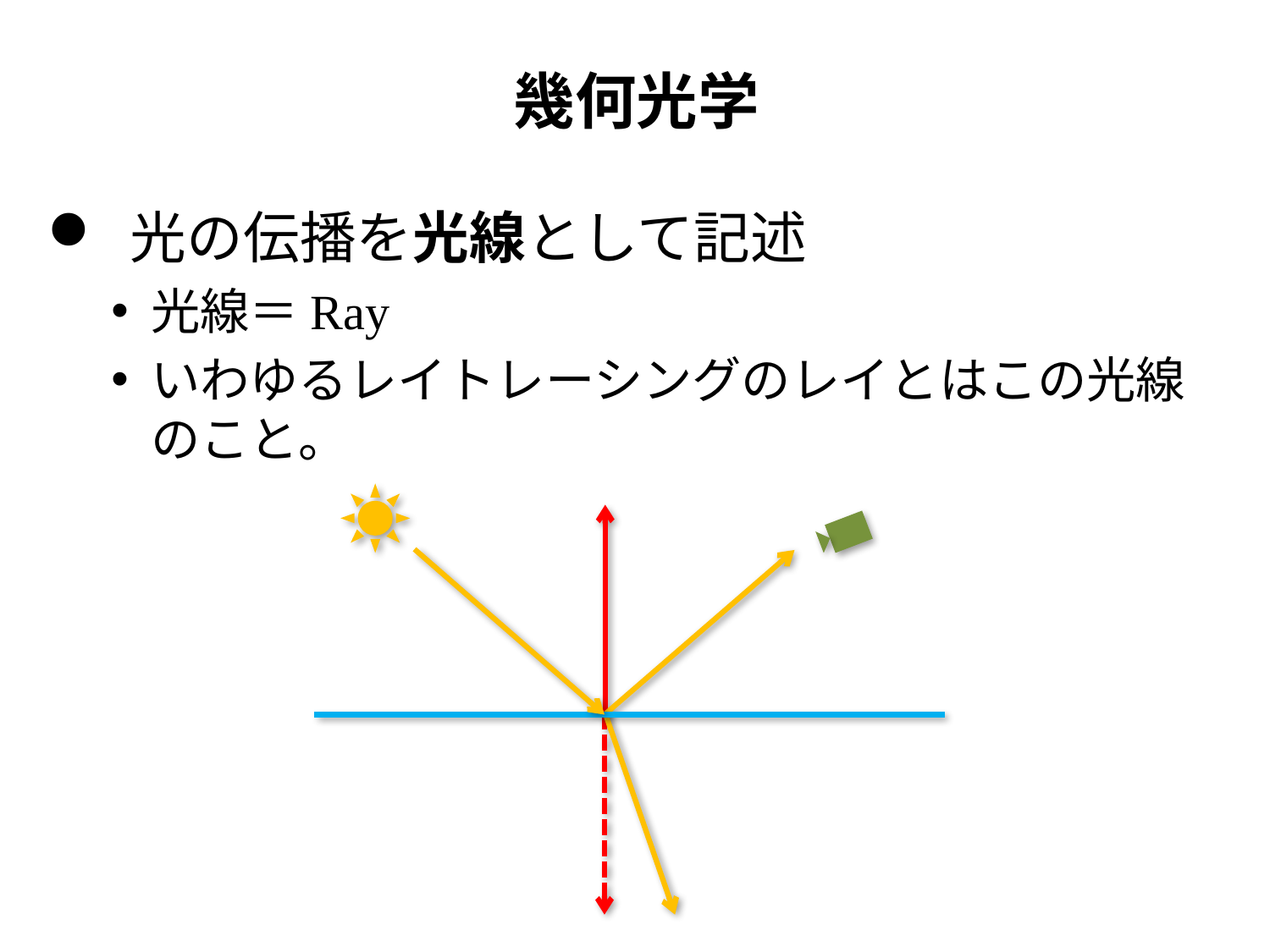

# 幾何光学
 光の伝播を光線として記述
光線＝Ray
いわゆるレイトレーシングのレイとはこの光線のこと。